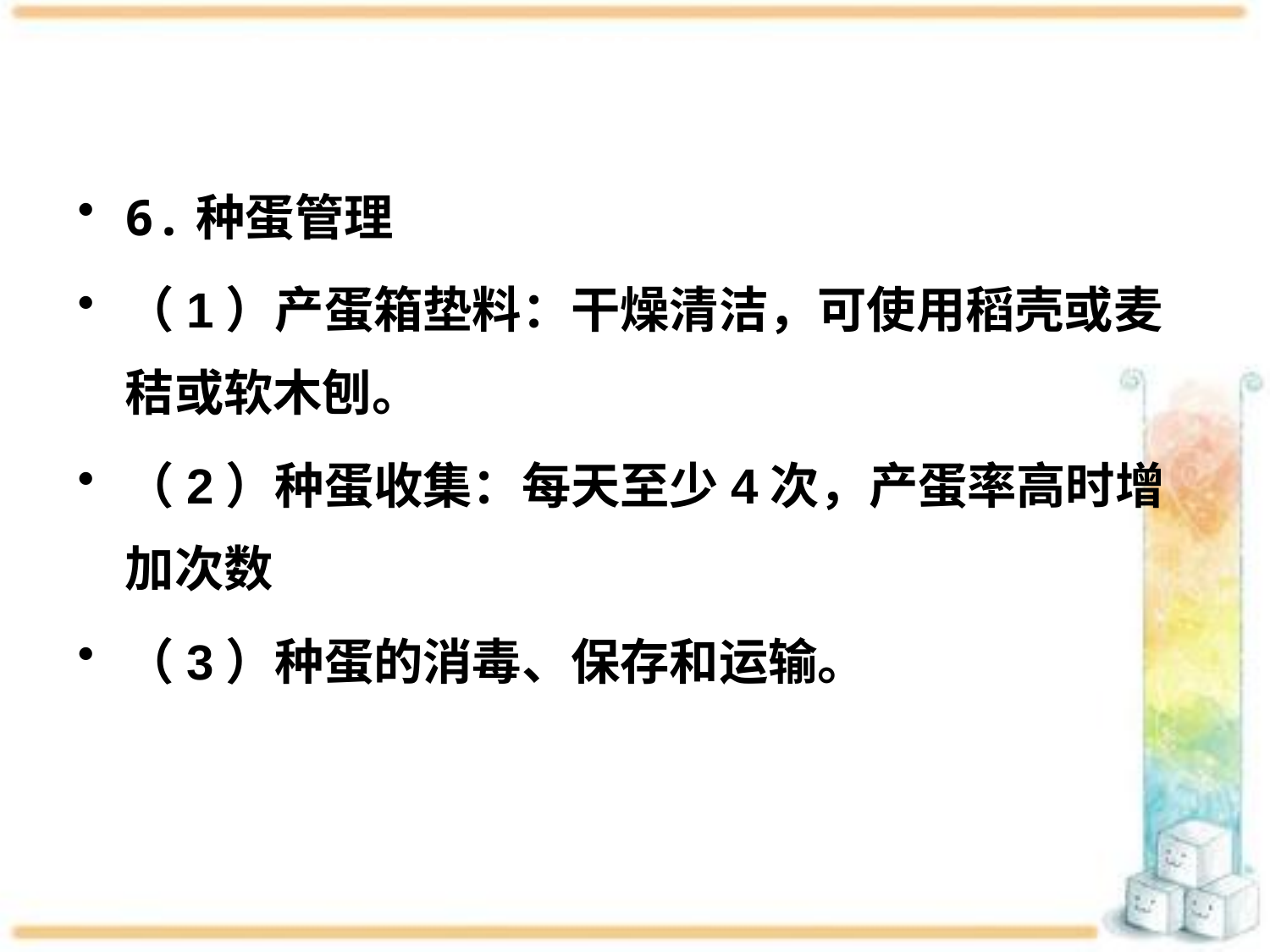

# 三、产蛋期的饲养管理
6.种蛋管理
（1）产蛋箱垫料：干燥清洁，可使用稻壳或麦秸或软木刨。
（2）种蛋收集：每天至少4次，产蛋率高时增加次数
（3）种蛋的消毒、保存和运输。